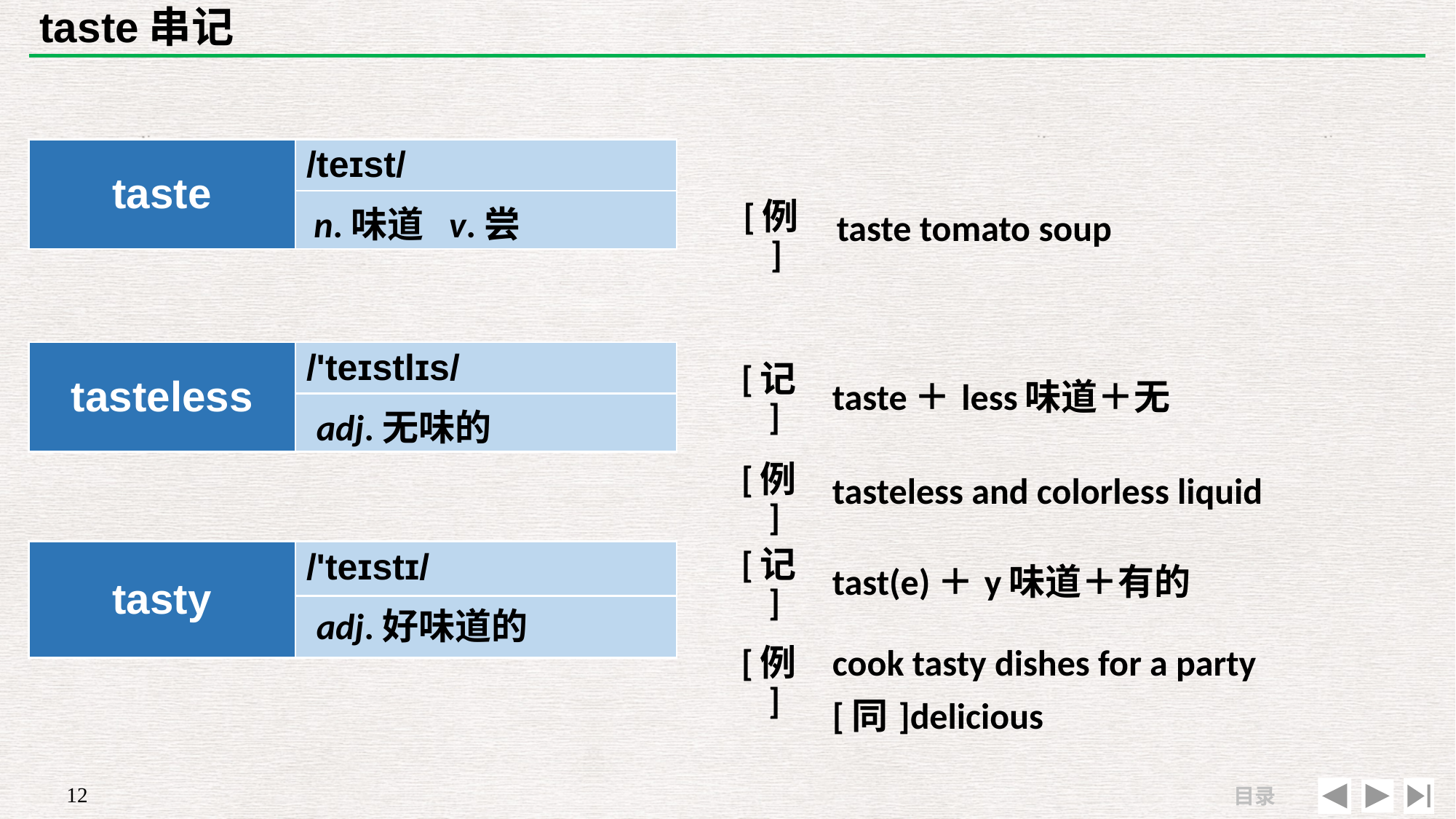

# taste串记

|  |  |
| --- | --- |
| [例] | taste tomato soup |
| taste | /teɪst/ |
| --- | --- |
|  |  |
n.味道  v.尝
| tasteless | /'teɪstlɪs/ |
| --- | --- |
|  |  |
| [记] | taste＋less味道＋无 |
| --- | --- |
| [例] | tasteless and colorless liquid |
adj.无味的
| [记] | tast(e)＋y味道＋有的 |
| --- | --- |
| [例] | cook tasty dishes for a party　[同]delicious |
| tasty | /'teɪstɪ/ |
| --- | --- |
|  |  |
adj.好味道的